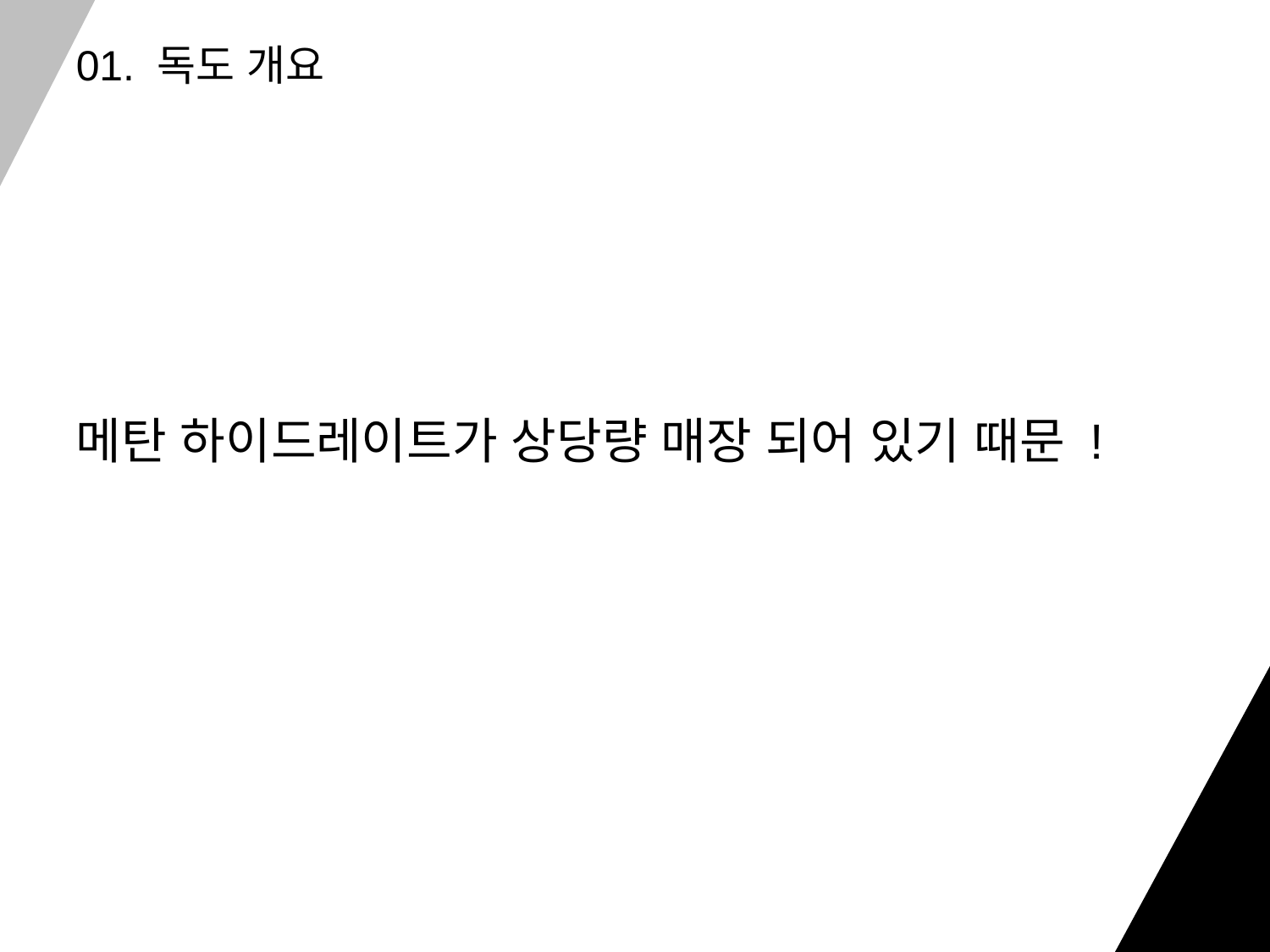

01. 독도 개요
메탄 하이드레이트가 상당량 매장 되어 있기 때문 !